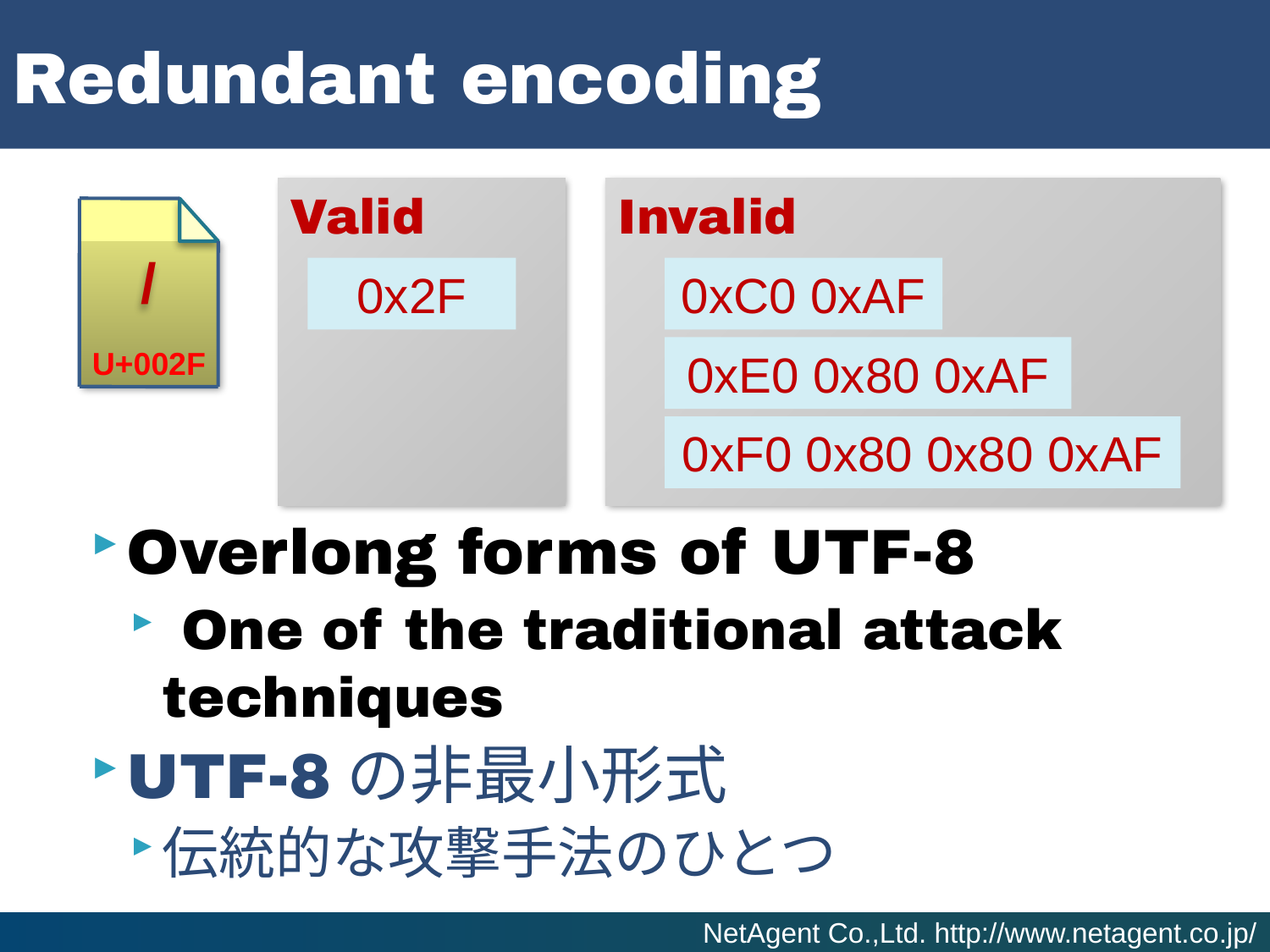

# Redundant encoding
Valid
Invalid

/

Overlong forms of UTF-8
 One of the traditional attack techniques
UTF-8の非最小形式
伝統的な攻撃手法のひとつ
0x2F
0xC0 0xAF
U+002F
0xE0 0x80 0xAF
0xF0 0x80 0x80 0xAF